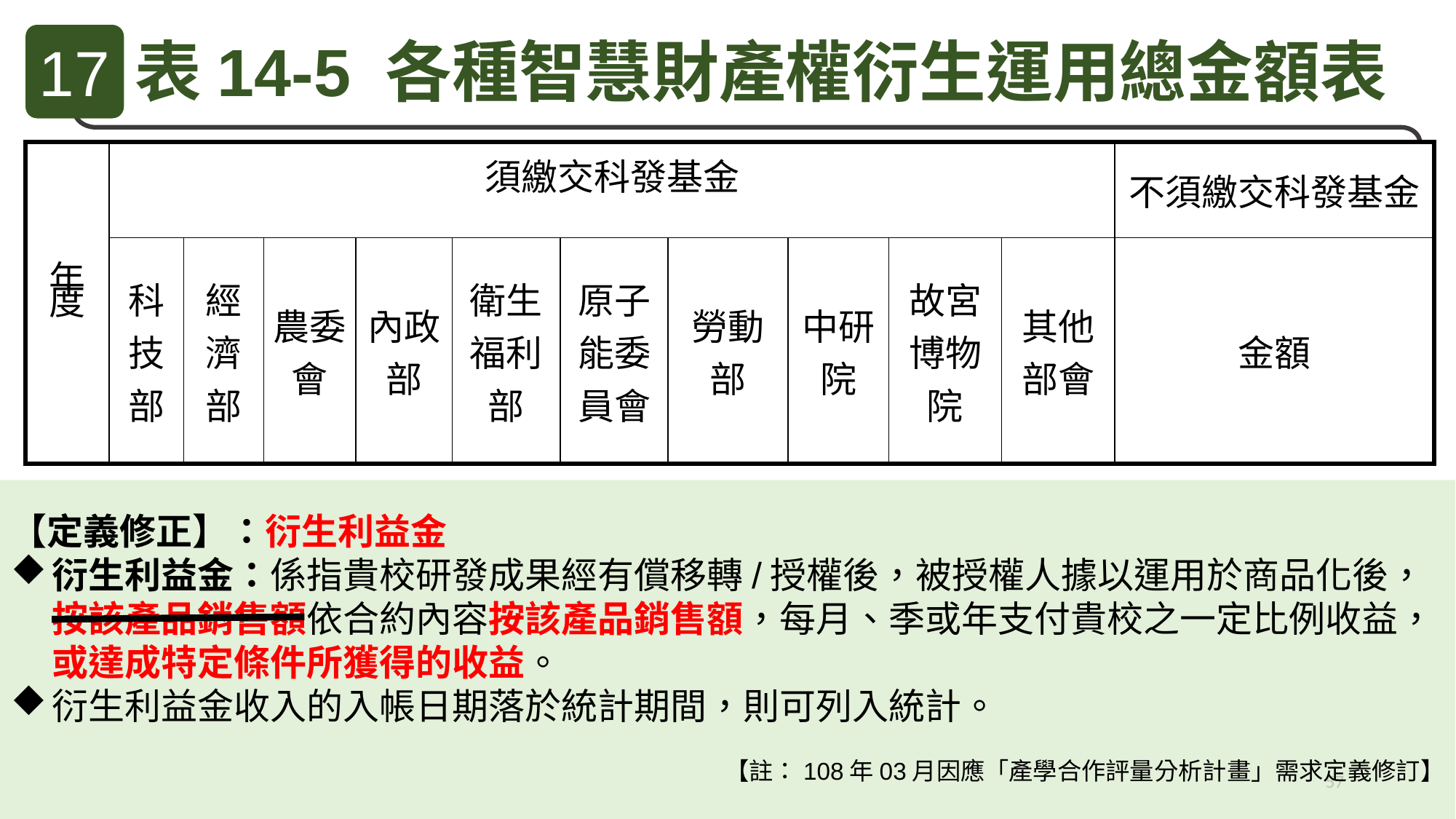

17
表14-5 各種智慧財產權衍生運用總金額表

| 年度 | 須繳交科發基金 |  |  |  |  |  |  |  |  |  | 不須繳交科發基金 |
| --- | --- | --- | --- | --- | --- | --- | --- | --- | --- | --- | --- |
|  | 科技部 | 經濟部 | 農委會 | 內政部 | 衛生福利部 | 原子能委員會 | 勞動部 | 中研院 | 故宮博物院 | 其他部會 | 金額 |

【定義修正】：衍生利益金
衍生利益金：係指貴校研發成果經有償移轉/授權後，被授權人據以運用於商品化後，按該產品銷售額依合約內容按該產品銷售額，每月、季或年支付貴校之一定比例收益，或達成特定條件所獲得的收益。
衍生利益金收入的入帳日期落於統計期間，則可列入統計。

【註：108年03月因應「產學合作評量分析計畫」需求定義修訂】

57